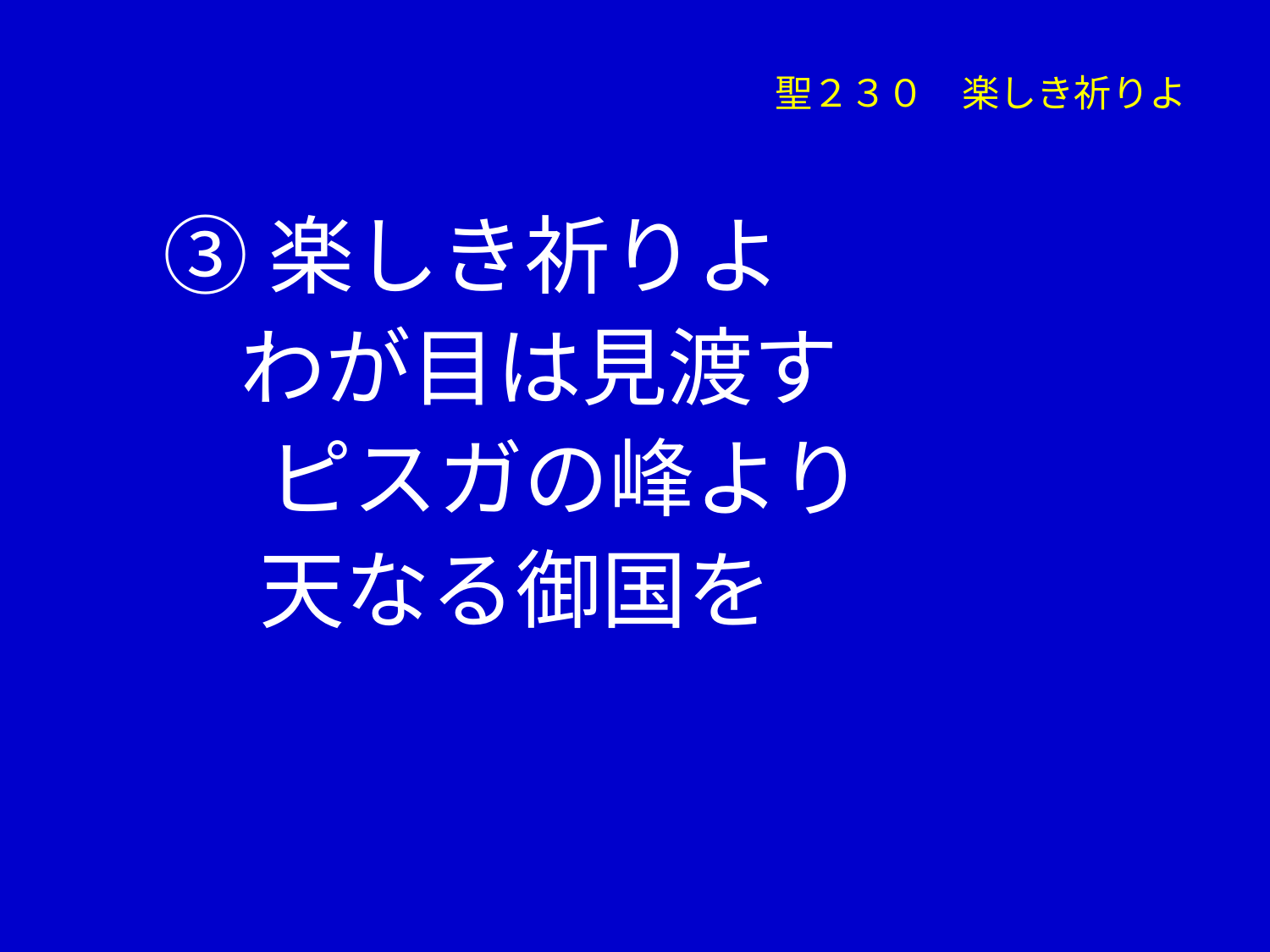

聖２３０　楽しき祈りよ
③楽しき祈りよ
   わが目は見渡す
　 ピスガの峰より
    天なる御国を